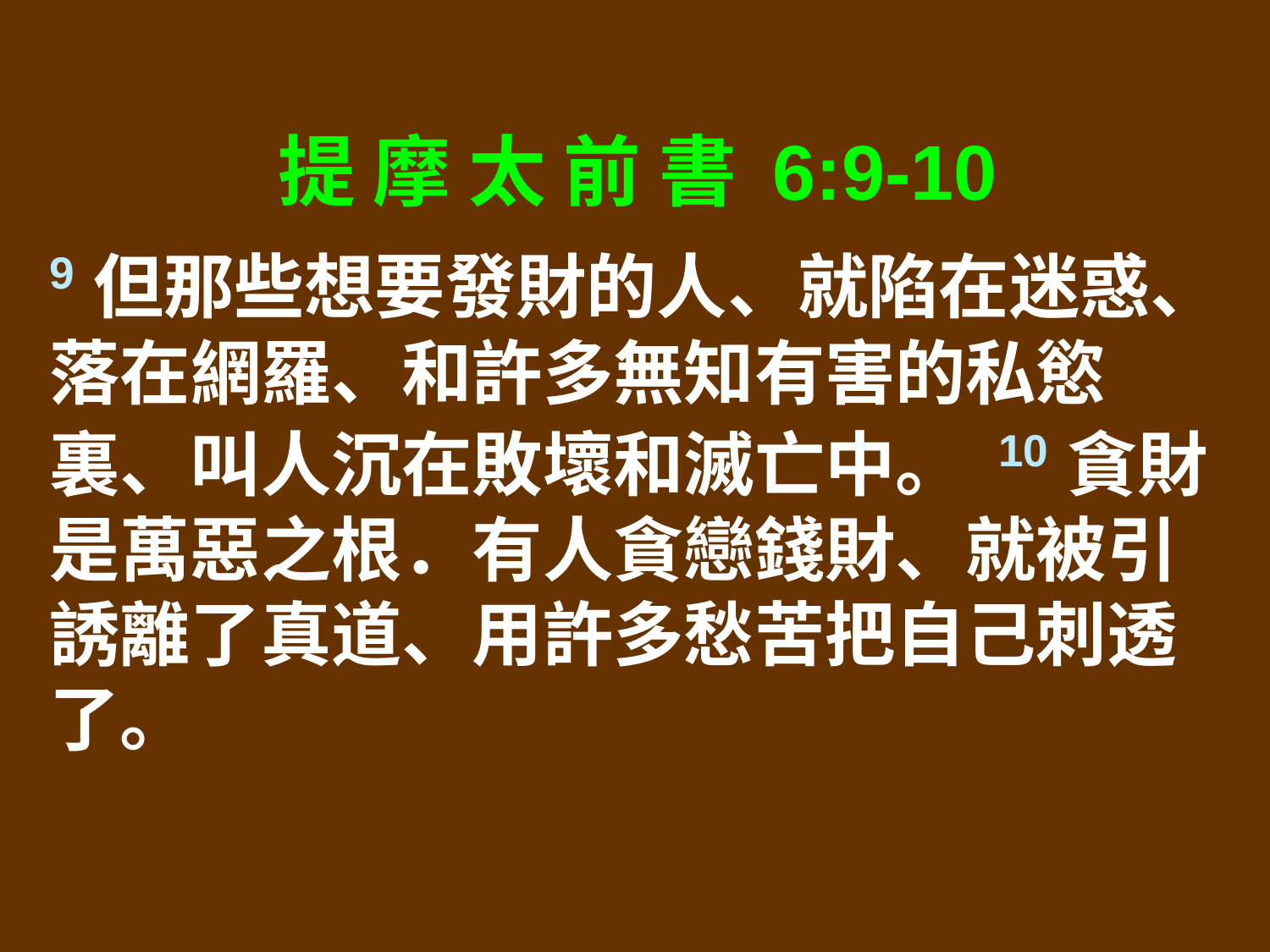

提 摩 太 前 書 6:9-10
9但那些想要發財的人、就陷在迷惑、落在網羅、和許多無知有害的私慾裏、叫人沉在敗壞和滅亡中。 10貪財是萬惡之根．有人貪戀錢財、就被引誘離了真道、用許多愁苦把自己刺透了。